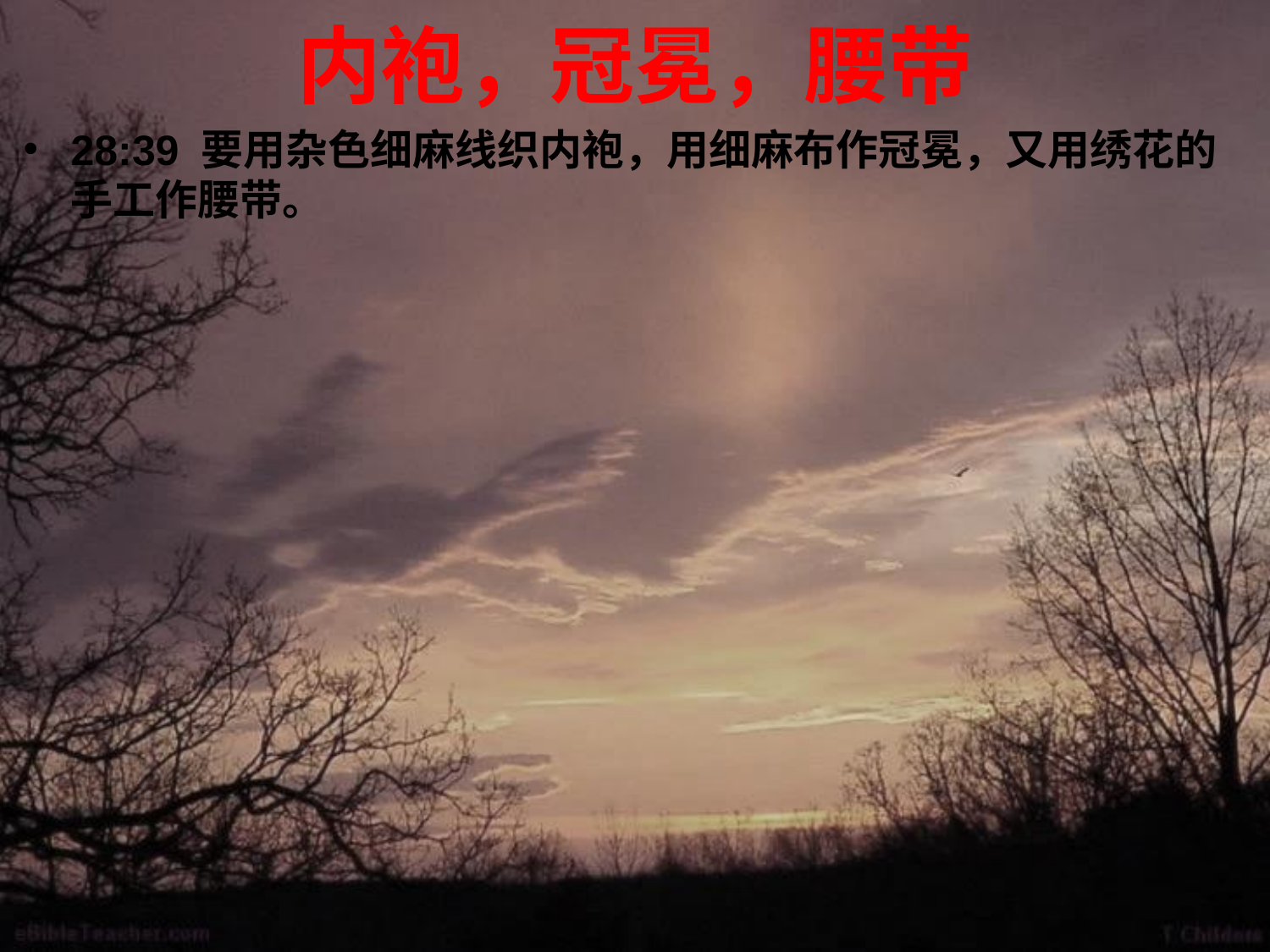

# 内袍，冠冕，腰带
28:39 要用杂色细麻线织内袍，用细麻布作冠冕，又用绣花的手工作腰带。